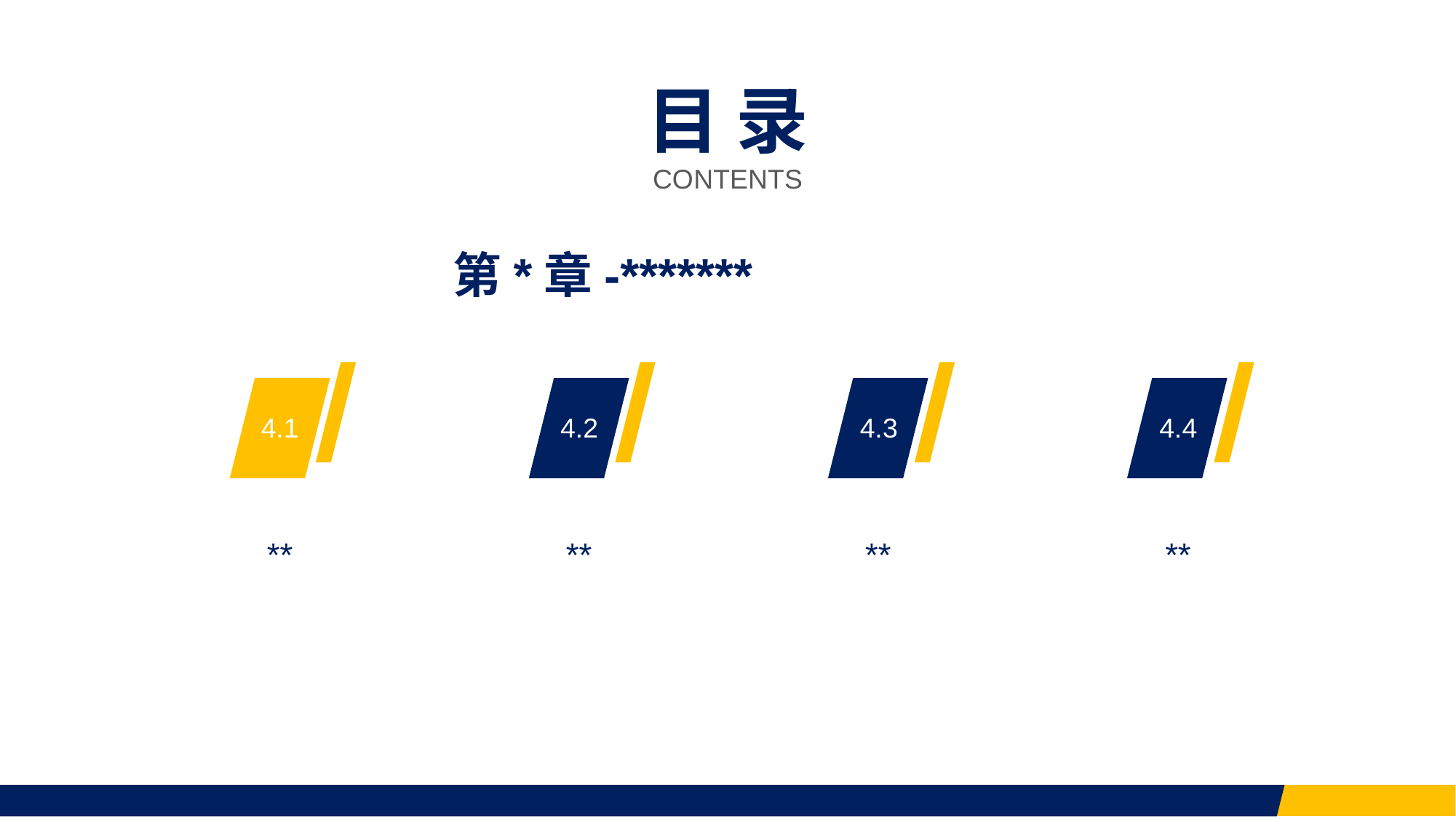

目 录
CONTENTS
第*章-*******

4.1
4.2
4.3
4.4
**
**
**
**